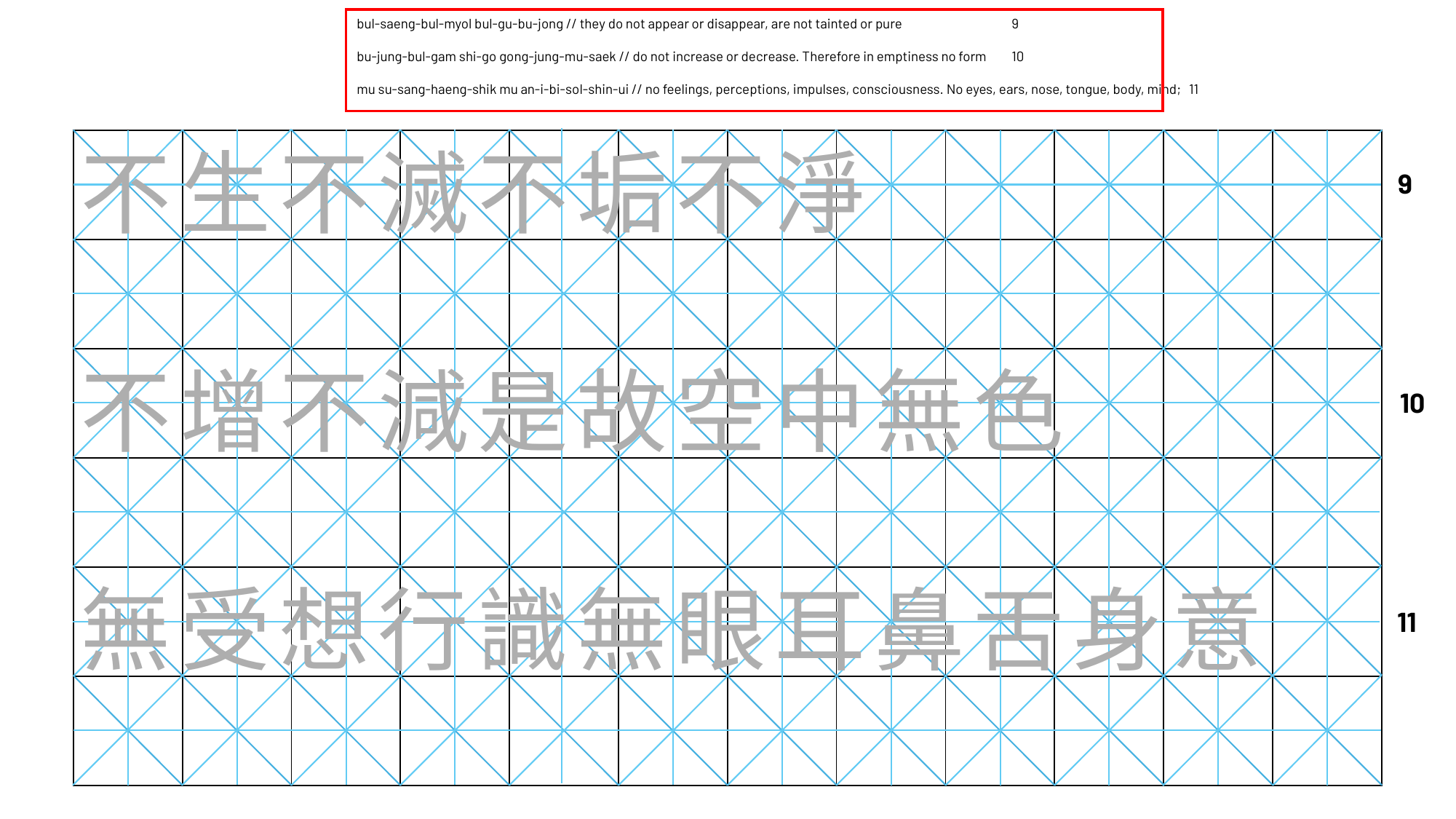

bul-saeng-bul-myol bul-gu-bu-jong // they do not appear or disappear, are not tainted or pure		9

bu-jung-bul-gam shi-go gong-jung-mu-saek // do not increase or decrease. Therefore in emptiness no form	10

mu su-sang-haeng-shik mu an-i-bi-sol-shin-ui // no feelings, perceptions, impulses, consciousness. No eyes, ears, nose, tongue, body, mind;   11
不 生 不 滅 不 垢 不 淨

不 增 不 減 是 故 空 中 無 色

無 受 想 行 識 無 眼 耳 鼻 舌 身 意
|  |  |  |  |  |  |  |  |  |  |  |  |
| --- | --- | --- | --- | --- | --- | --- | --- | --- | --- | --- | --- |
|  |  |  |  |  |  |  |  |  |  |  |  |
|  |  |  |  |  |  |  |  |  |  |  |  |
|  |  |  |  |  |  |  |  |  |  |  |  |
|  |  |  |  |  |  |  |  |  |  |  |  |
|  |  |  |  |  |  |  |  |  |  |  |  |
9
10
11